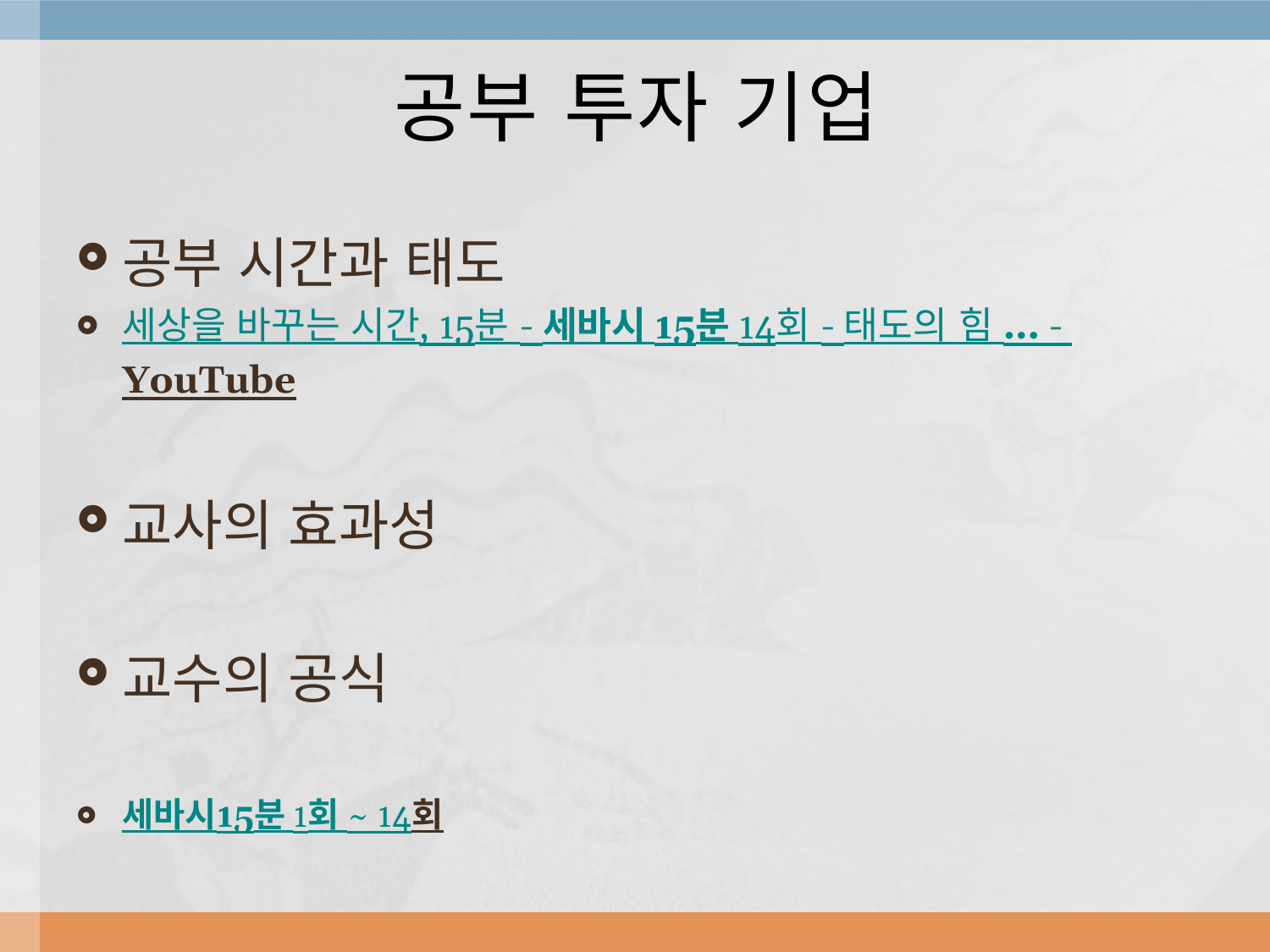

# 공부 투자 기업
공부 시간과 태도
세상을 바꾸는 시간, 15분 - 세바시 15분 14회 - 태도의 힘 ... - YouTube

교사의 효과성

교수의 공식

세바시15분 1회 ~ 14회